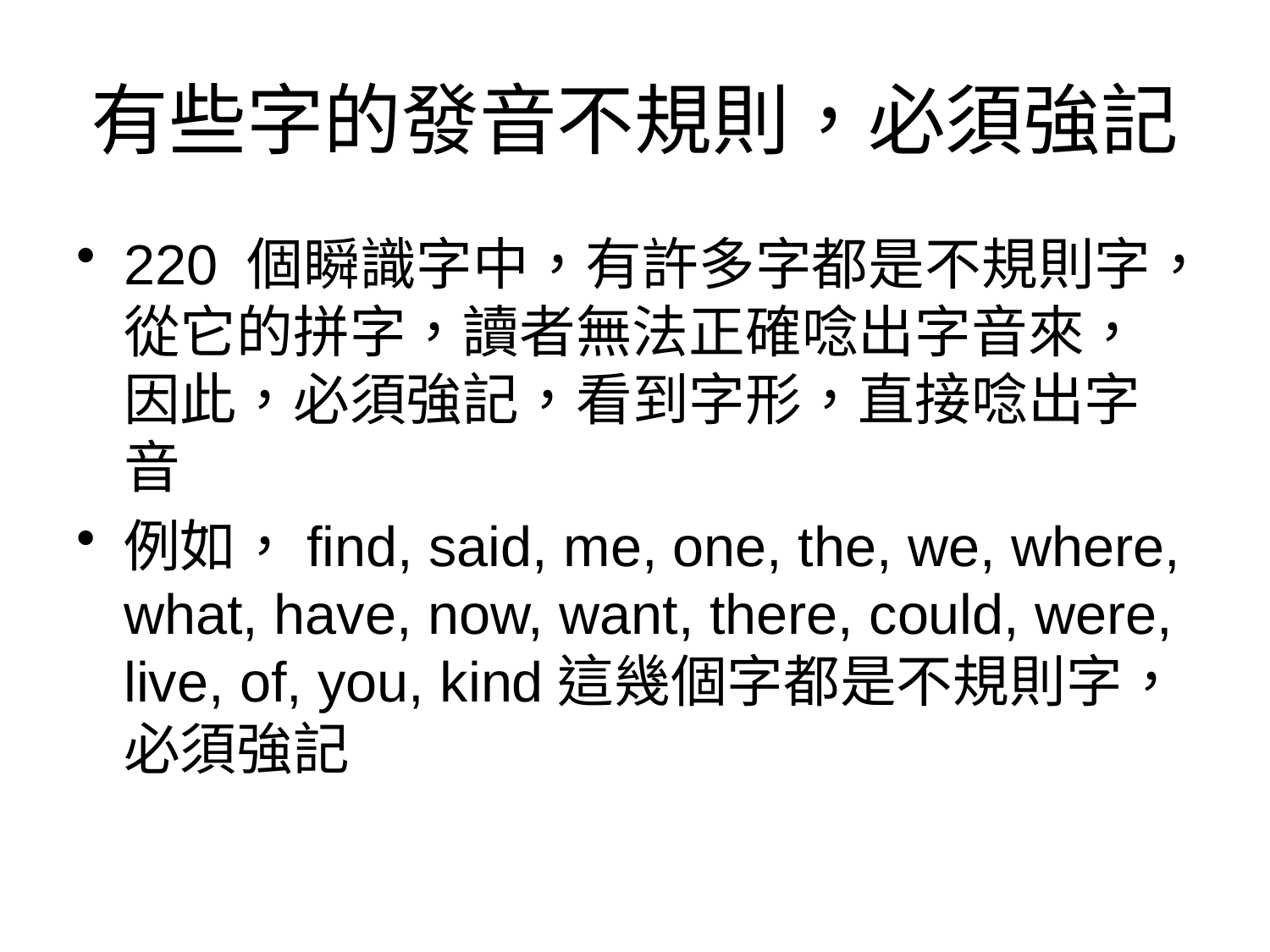

# 有些字的發音不規則，必須強記
220 個瞬識字中，有許多字都是不規則字，從它的拼字，讀者無法正確唸出字音來，因此，必須強記，看到字形，直接唸出字音
例如，find, said, me, one, the, we, where, what, have, now, want, there, could, were, live, of, you, kind這幾個字都是不規則字，必須強記